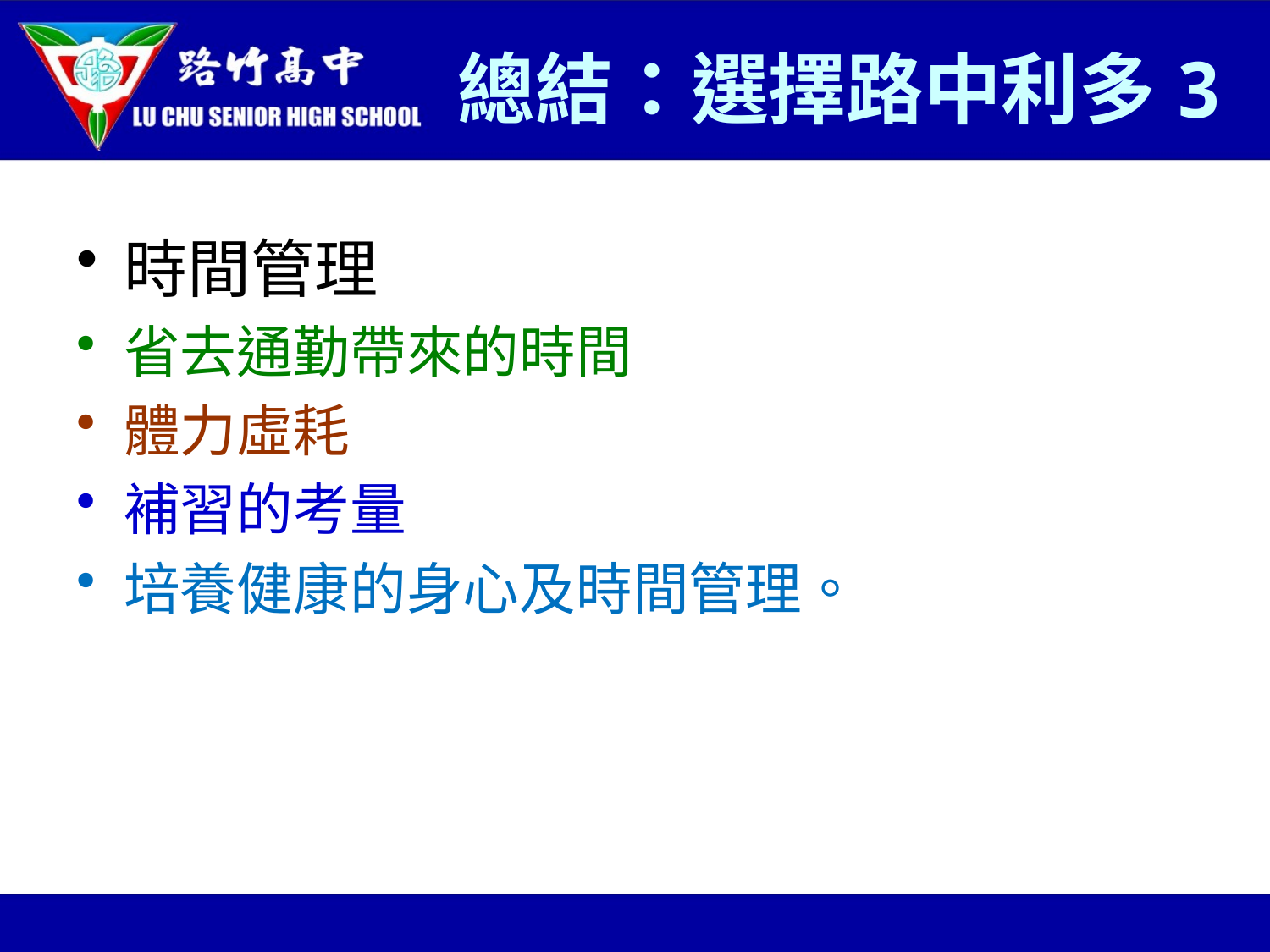

# 總結：選擇路中利多3
時間管理
省去通勤帶來的時間
體力虛耗
補習的考量
培養健康的身心及時間管理。